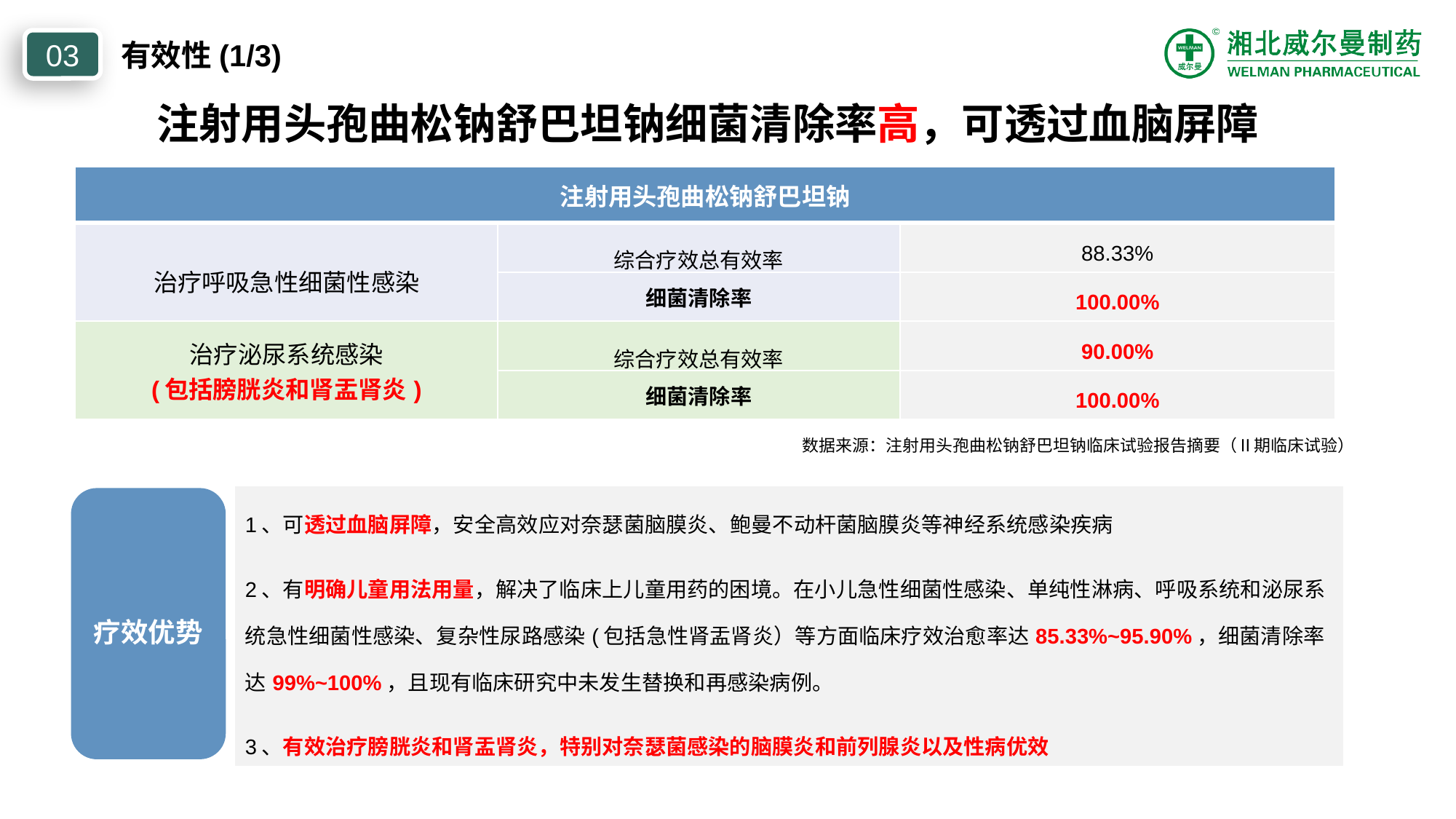

03
有效性(1/3)
注射用头孢曲松钠舒巴坦钠细菌清除率高，可透过血脑屏障
| 注射用头孢曲松钠舒巴坦钠 |  |  |
| --- | --- | --- |
| 治疗呼吸急性细菌性感染 | 综合疗效总有效率 | 88.33% |
|  | 细菌清除率 | 100.00% |
| 治疗泌尿系统感染 (包括膀胱炎和肾盂肾炎) | 综合疗效总有效率 | 90.00% |
|  | 细菌清除率 | 100.00% |
数据来源：注射用头孢曲松钠舒巴坦钠临床试验报告摘要（Ⅱ期临床试验）
| 1、可透过血脑屏障，安全高效应对奈瑟菌脑膜炎、鲍曼不动杆菌脑膜炎等神经系统感染疾病 2、有明确儿童用法用量，解决了临床上儿童用药的困境。在小儿急性细菌性感染、单纯性淋病、呼吸系统和泌尿系统急性细菌性感染、复杂性尿路感染(包括急性肾盂肾炎）等方面临床疗效治愈率达85.33%~95.90%，细菌清除率达99%~100%，且现有临床研究中未发生替换和再感染病例。 3、有效治疗膀胱炎和肾盂肾炎，特别对奈瑟菌感染的脑膜炎和前列腺炎以及性病优效 |
| --- |
疗效优势